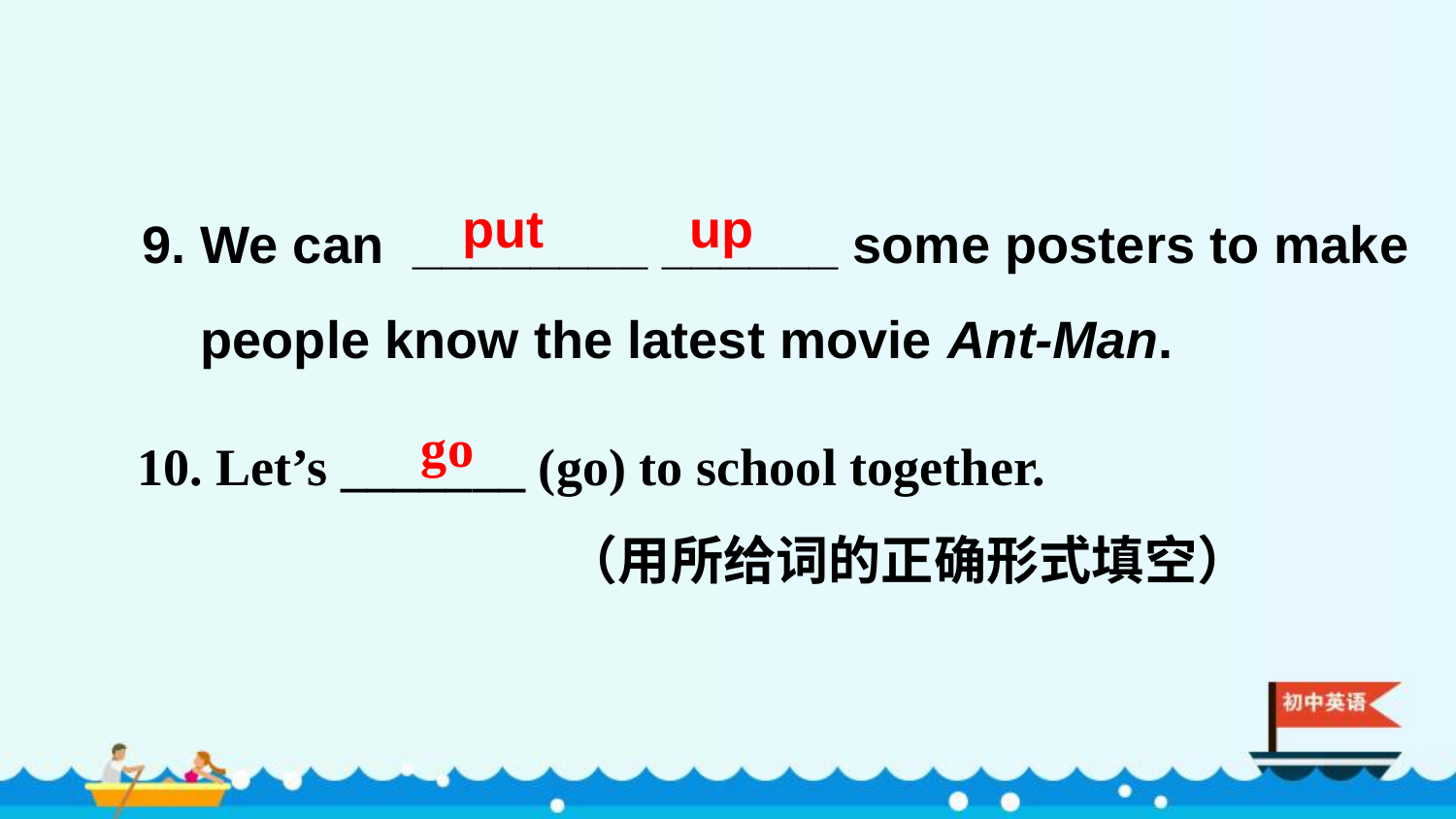

9. We can  ________ ______ some posters to make
    people know the latest movie Ant-Man.
put          up
10. Let’s _______ (go) to school together.
                                   （用所给词的正确形式填空）
go